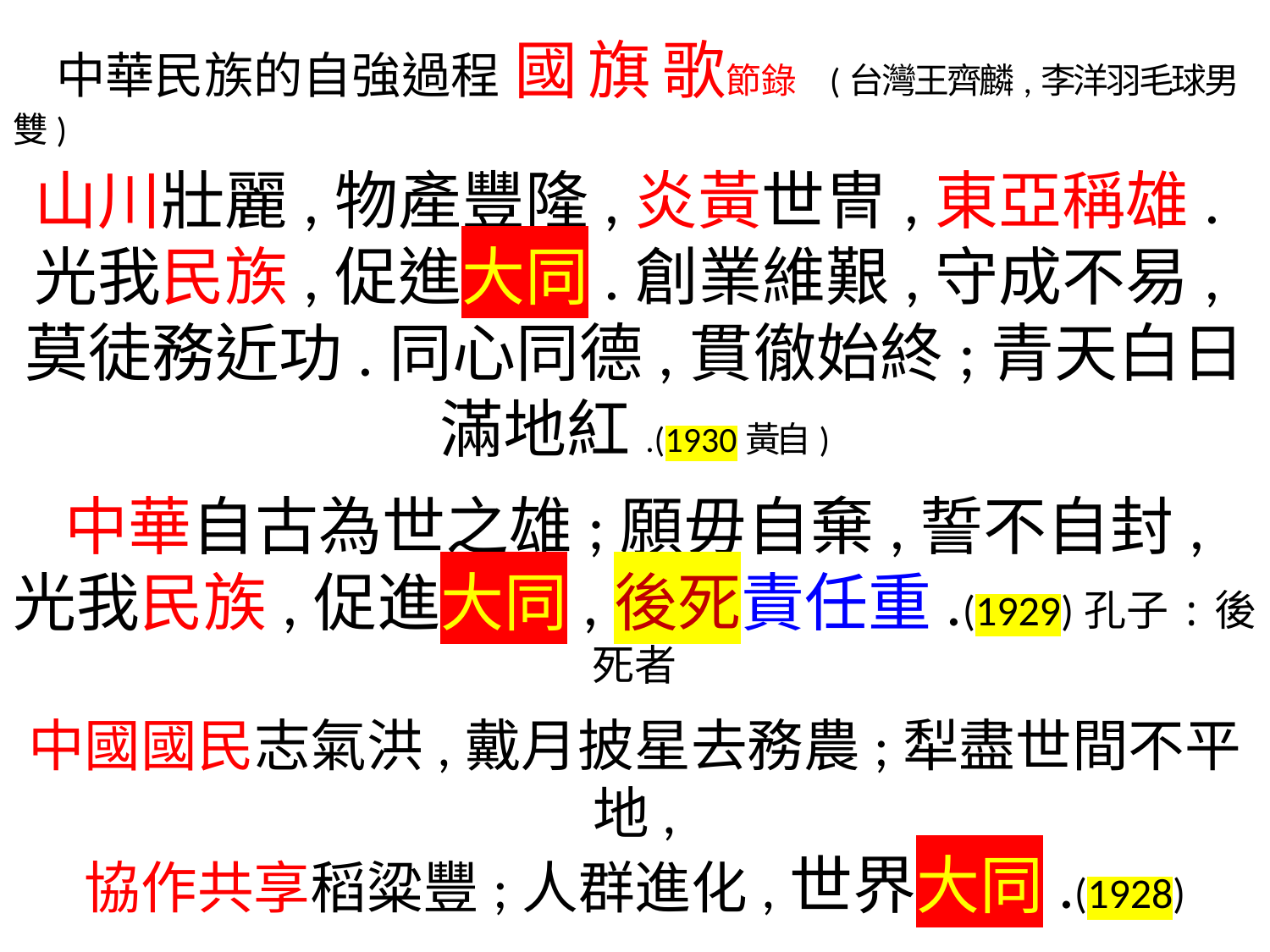

中華民族的自強過程 國旗歌節錄 (台灣王齊麟,李洋羽毛球男雙)
山川壯麗,物產豐隆,炎黃世冑,東亞稱雄.光我民族,促進大同.創業維艱,守成不易,莫徒務近功.同心同德,貫徹始終;青天白日滿地紅.(1930黃自)
中華自古為世之雄;願毋自棄,誓不自封,
光我民族,促進大同,後死責任重.(1929)孔子:後死者
中國國民志氣洪,戴月披星去務農;犁盡世間不平地,
協作共享稻粱豐;人群進化,世界大同.(1928)
我於大澳永助讀小學時曾唱此歌,我的國家感,民族感,建國
愛國,甚至世界大同思想,均源於此.當時還有雙十國慶遊行